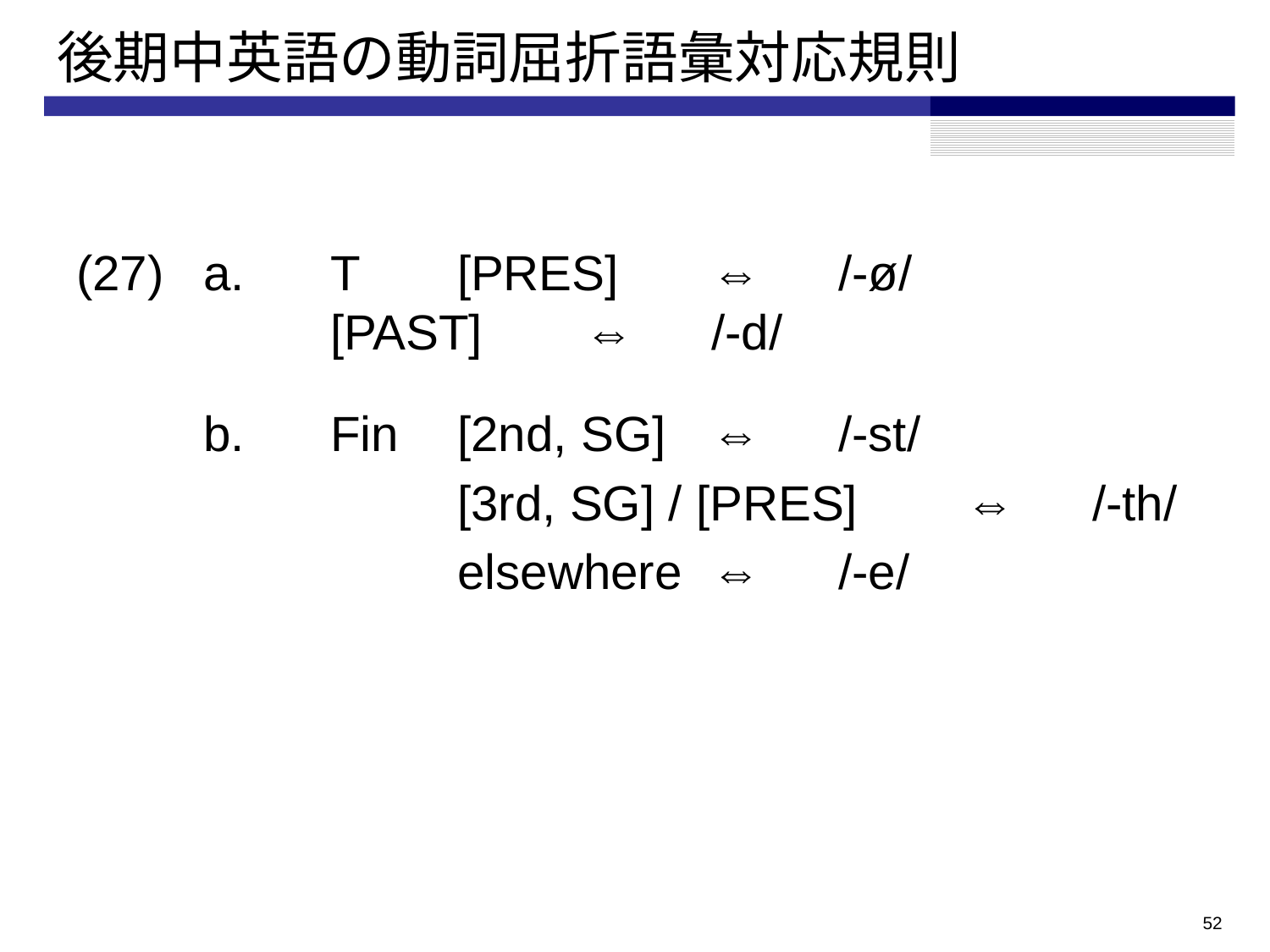

# 後期中英語の動詞屈折語彙対応規則

(27)	a.   	T	[pres]	⇔ 	/-ø/				[past] 	⇔ 	/-d/
	b.	Fin	[2nd, sg] 	⇔ 	/-st/
		[3rd, sg] / [pres]	⇔ 	/-th/
		elsewhere	⇔ 	/-e/
52